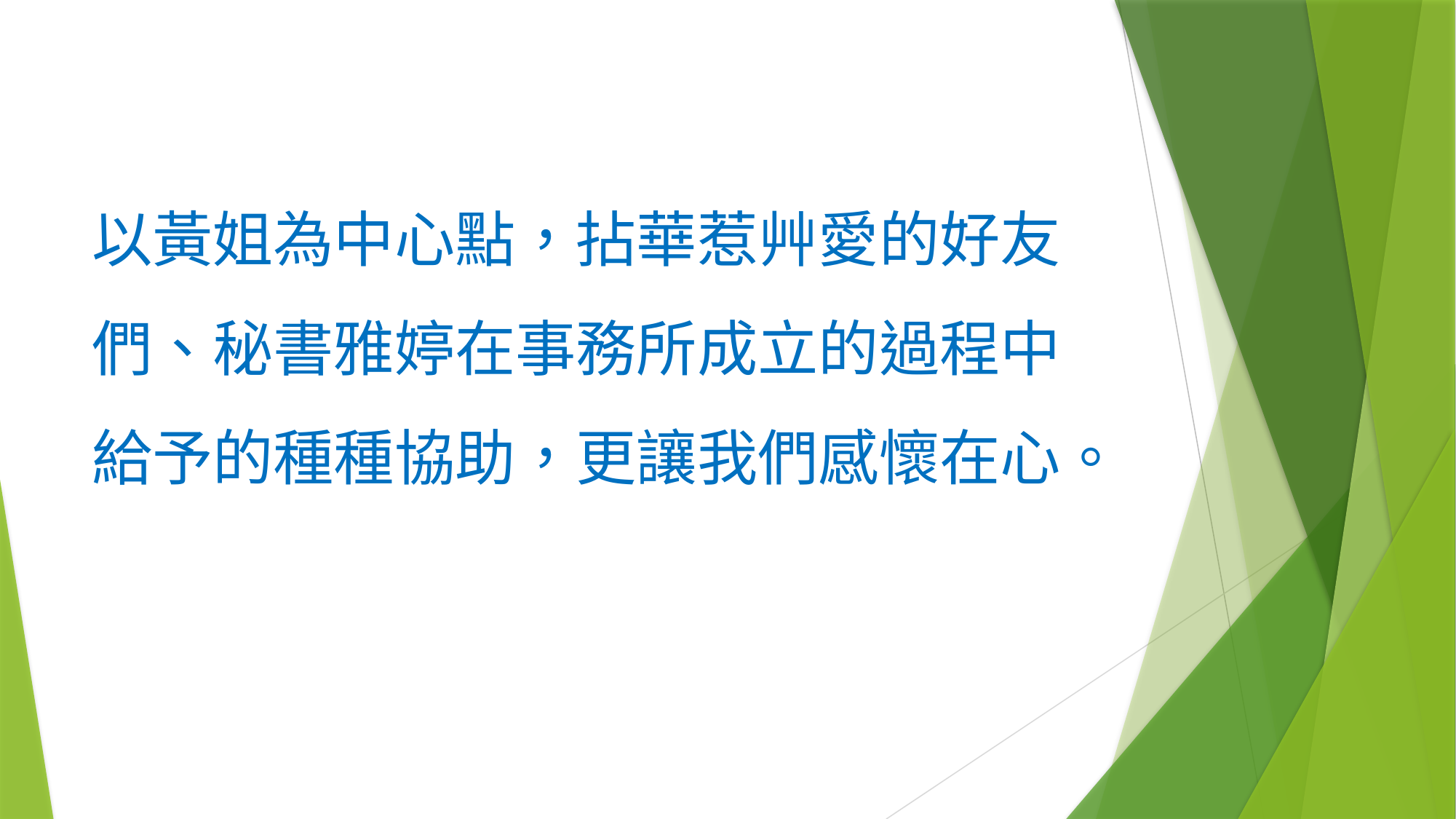

#
以黃姐為中心點，拈華惹艸愛的好友們、秘書雅婷在事務所成立的過程中給予的種種協助，更讓我們感懷在心。